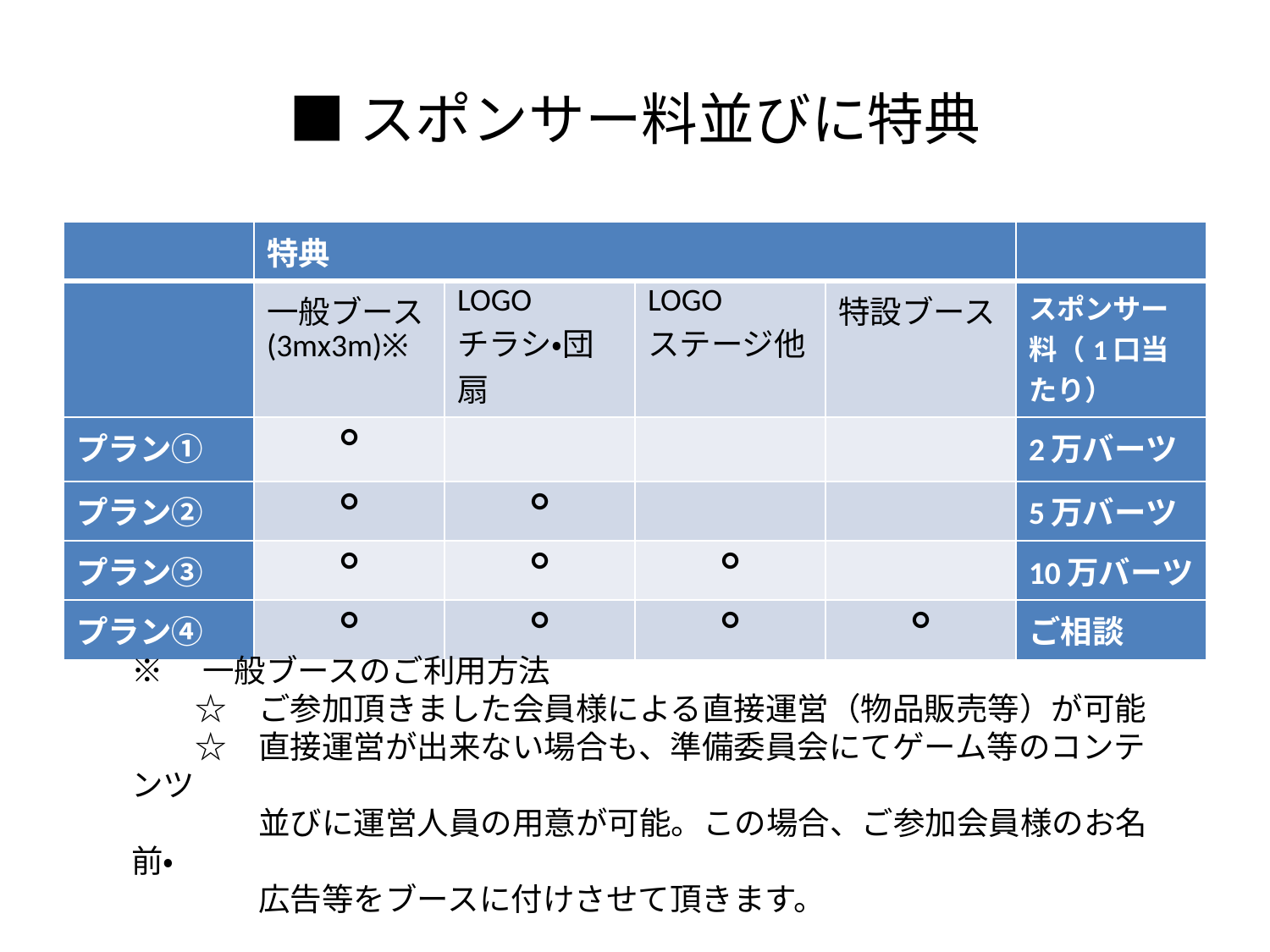

# ■スポンサー料並びに特典
|  | 特典 |  |  |  |  |
| --- | --- | --- | --- | --- | --- |
|  | 一般ブース(3mx3m)※ | LOGO チラシ・団扇 | LOGO ステージ他 | 特設ブース | スポンサー料（1口当たり） |
| プラン① | ○ |  |  |  | 2万バーツ |
| プラン② | ○ | ○ |  |  | 5万バーツ |
| プラン③ | ○ | ○ | ○ |  | 10万バーツ |
| プラン④ | ○ | ○ | ○ | ○ | ご相談 |
※　一般ブースのご利用方法
　　☆　ご参加頂きました会員様による直接運営（物品販売等）が可能
　　☆　直接運営が出来ない場合も、準備委員会にてゲーム等のコンテンツ
　　　　並びに運営人員の用意が可能。この場合、ご参加会員様のお名前・
　　　　広告等をブースに付けさせて頂きます。